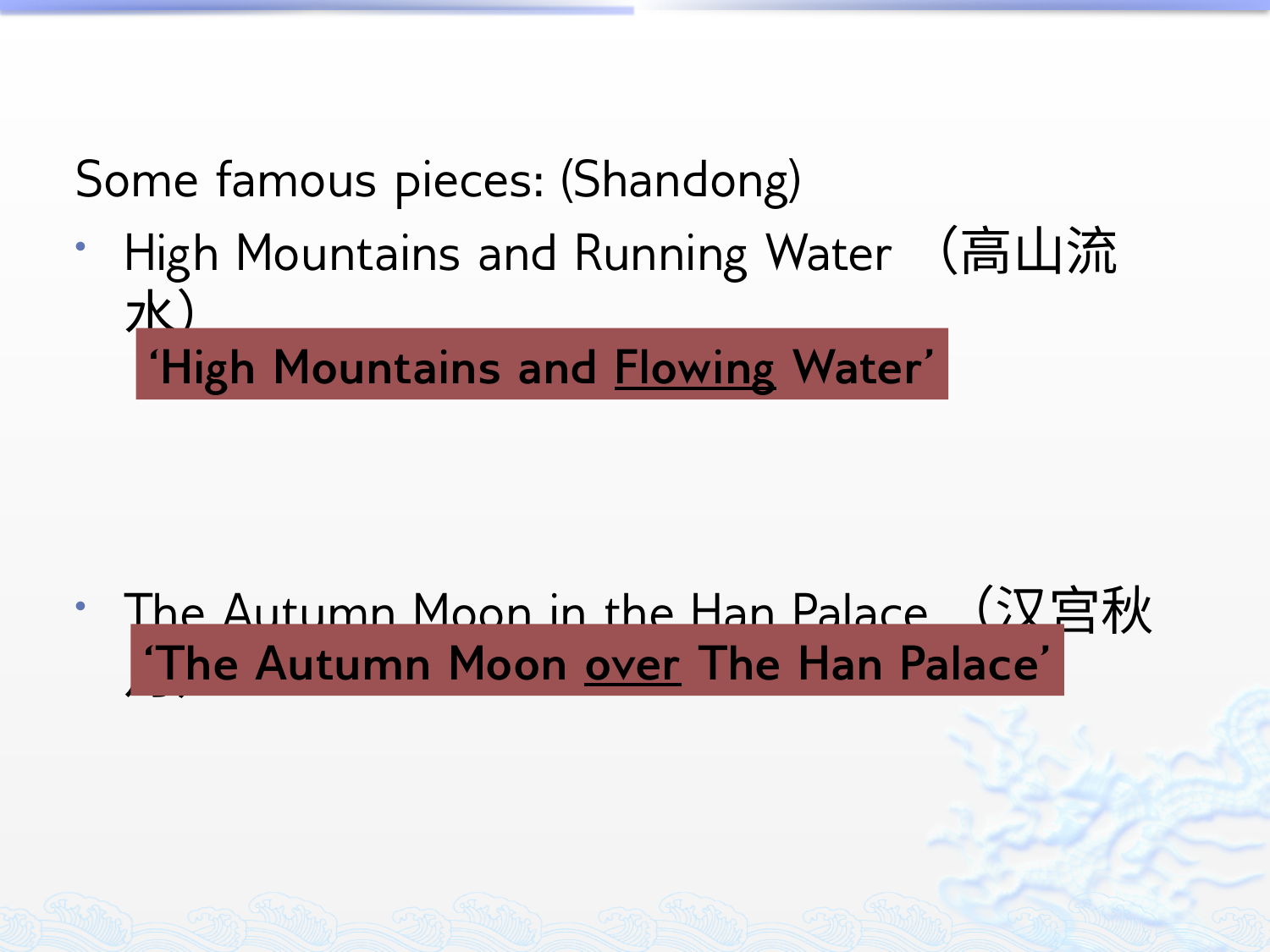

#
Some famous pieces: (Shandong)
High Mountains and Running Water（高山流水）

The Autumn Moon in the Han Palace（汉宫秋月）

‘High Mountains and Flowing Water’
‘The Autumn Moon over The Han Palace’